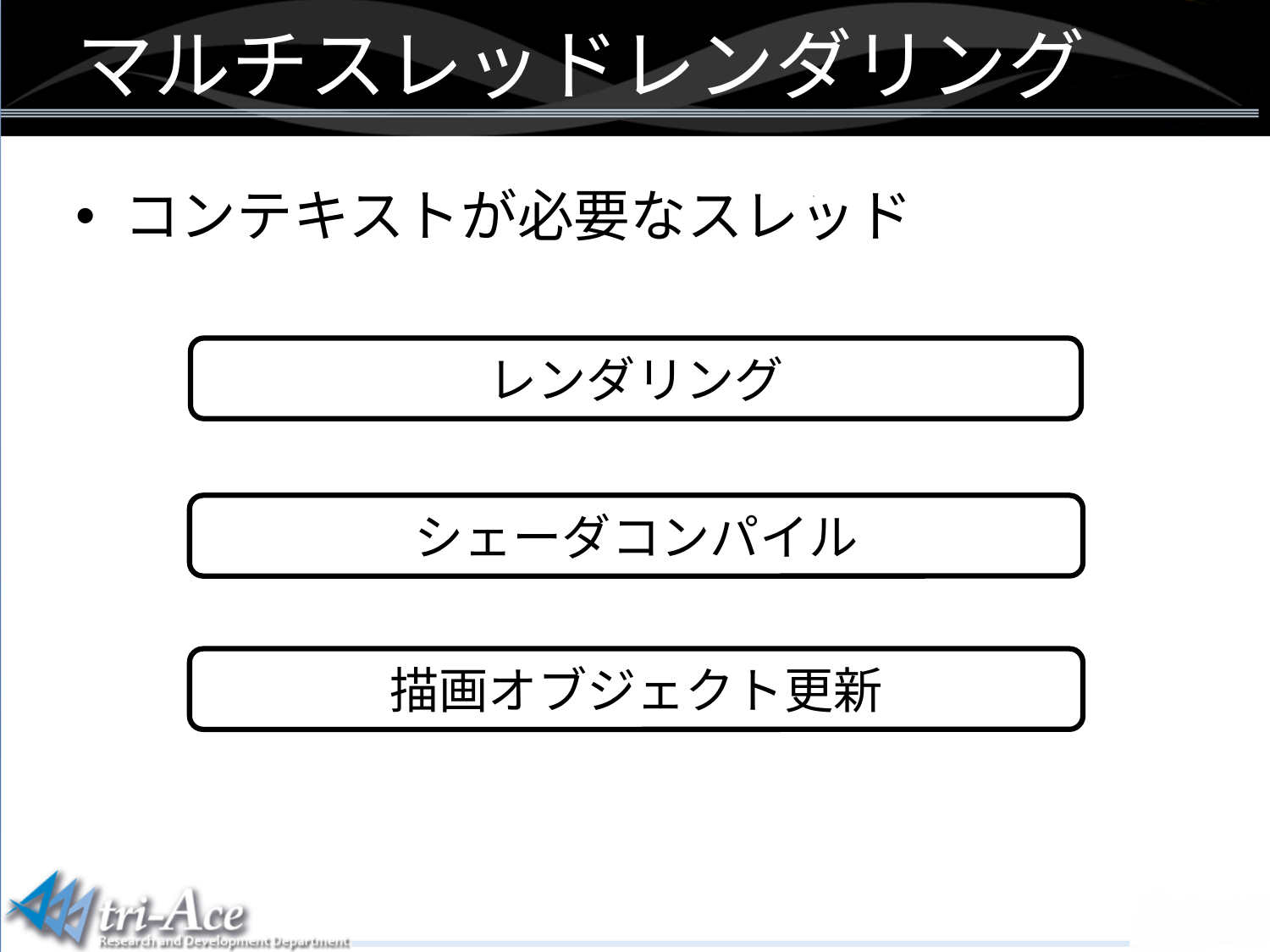

# マルチスレッドレンダリング
コンテキストが必要なスレッド
レンダリング
シェーダコンパイル
描画オブジェクト更新